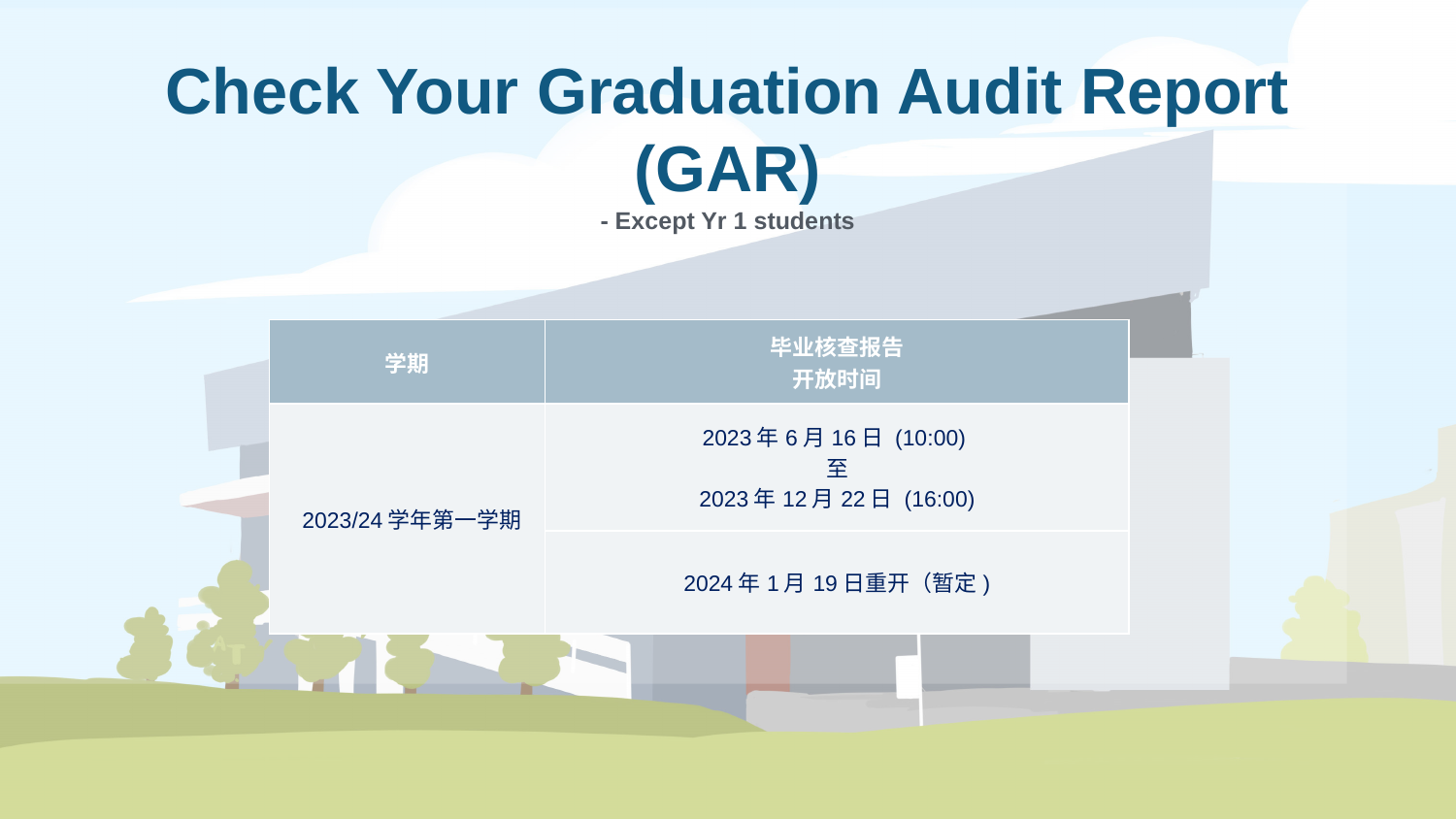

Check Your Graduation Audit Report (GAR)
- Except Yr 1 students
| 学期 | 毕业核查报告 开放时间 |
| --- | --- |
| 2023/24学年第一学期 | 2023年6月16日 (10:00) 至 2023年12月22日 (16:00) |
|  | 2024年1月19日重开（暂定) |